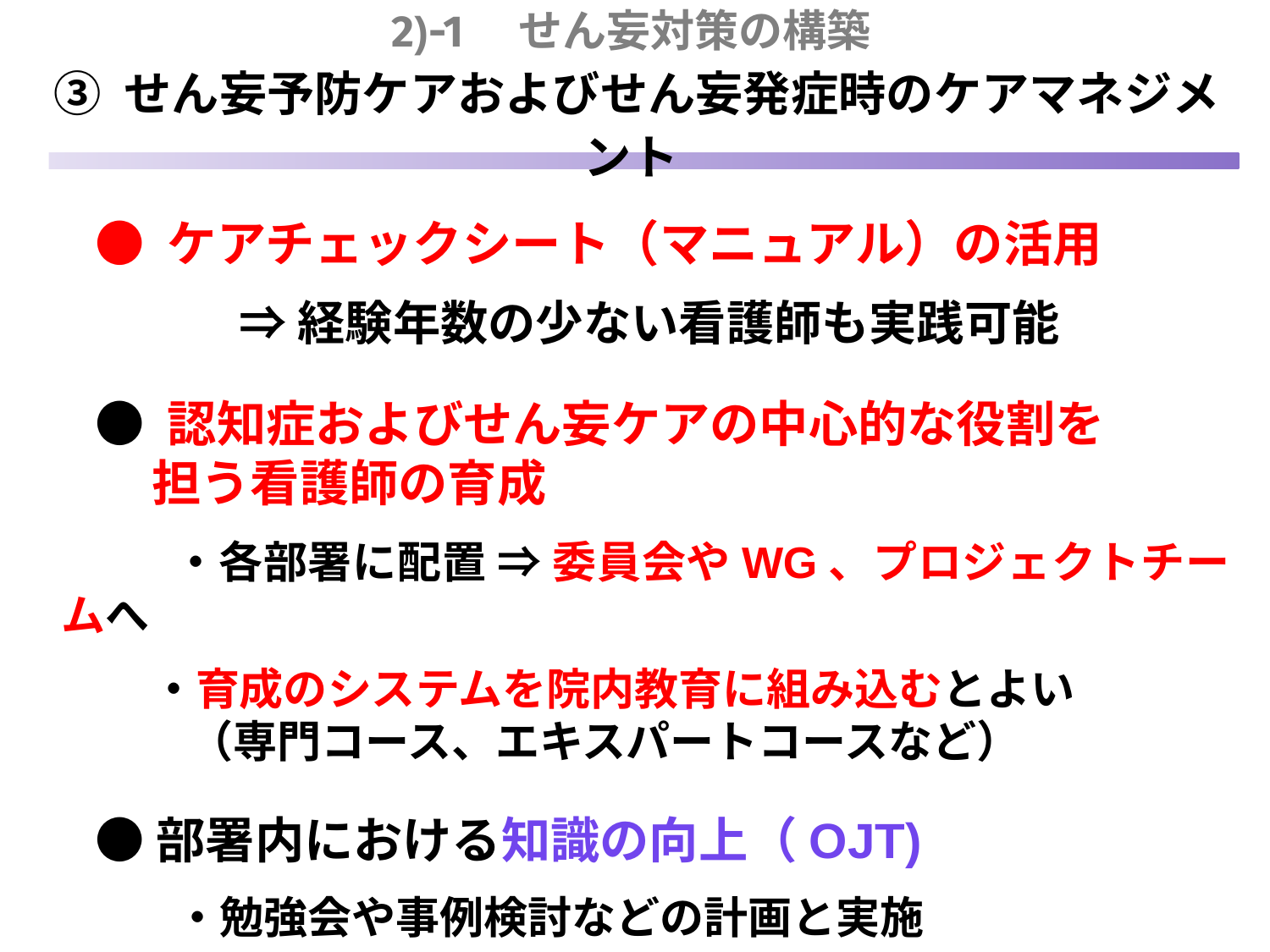

2)-1　せん妄対策の構築
 ③ せん妄予防ケアおよびせん妄発症時のケアマネジメント

   ● ケアチェックシート（マニュアル）の活用
           　⇒ 経験年数の少ない看護師も実践可能
   ● 認知症およびせん妄ケアの中心的な役割を
       担う看護師の育成
　      ・各部署に配置 ⇒ 委員会やWG、プロジェクトチームへ
        ・育成のシステムを院内教育に組み込むとよい
　    　（専門コース、エキスパートコースなど）
   ●部署内における知識の向上（OJT)
      　・勉強会や事例検討などの計画と実施